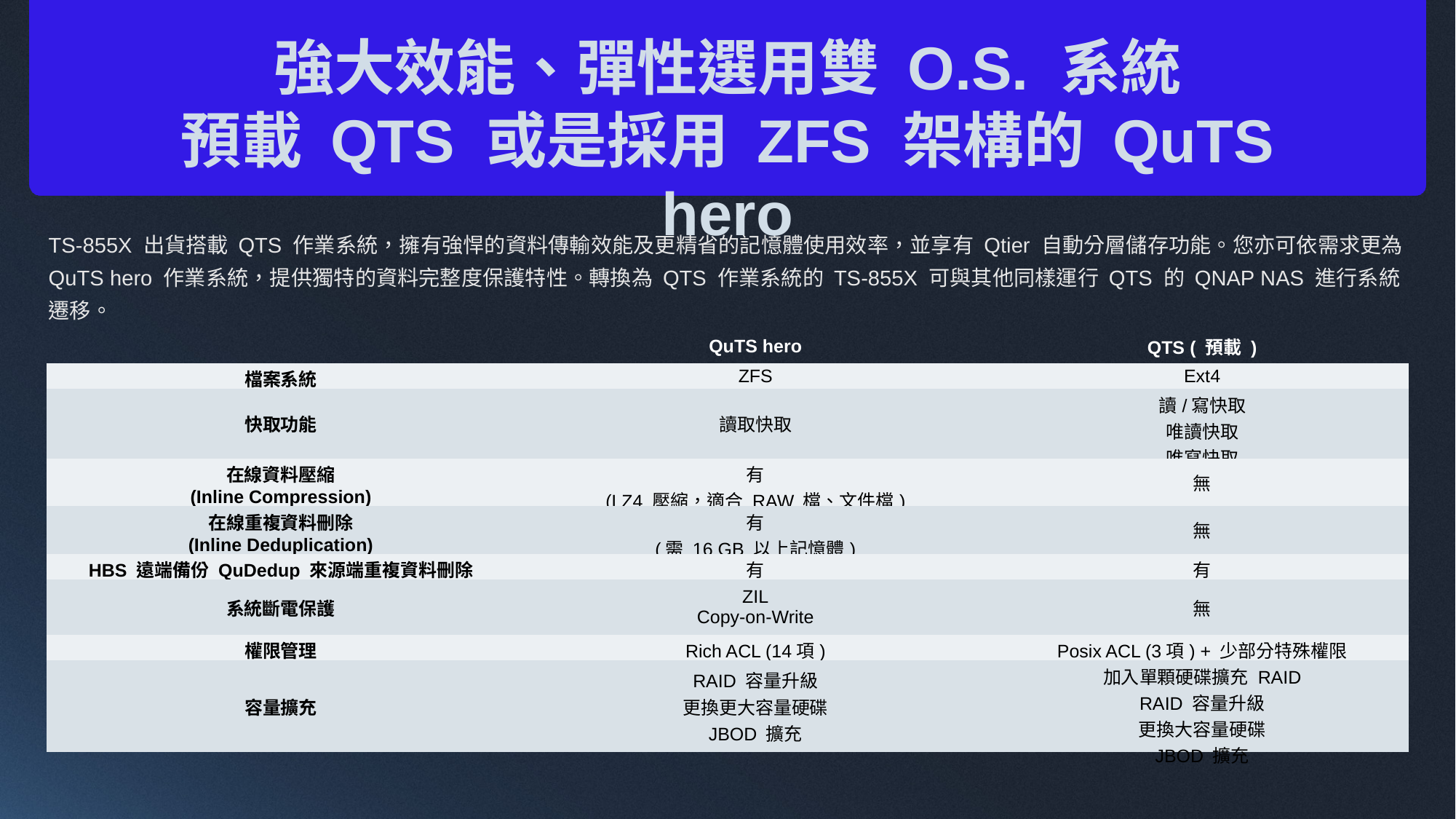

強大效能、彈性選用雙 O.S. 系統
預載 QTS 或是採用 ZFS 架構的 QuTS hero
TS-855X 出貨搭載 QTS 作業系統，擁有強悍的資料傳輸效能及更精省的記憶體使用效率，並享有 Qtier 自動分層儲存功能。您亦可依需求更為 QuTS hero 作業系統，提供獨特的資料完整度保護特性。轉換為 QTS 作業系統的 TS-855X 可與其他同樣運行 QTS 的 QNAP NAS 進行系統遷移。
|  | QuTS hero | QTS ( 預載 ) |
| --- | --- | --- |
| 檔案系統 | ZFS | Ext4 |
| 快取功能 | 讀取快取 | 讀/寫快取 唯讀快取 唯寫快取 |
| 在線資料壓縮 (Inline Compression) | 有 (LZ4 壓縮，適合 RAW 檔、文件檔) | 無 |
| 在線重複資料刪除 (Inline Deduplication) | 有 (需 16 GB 以上記憶體) | 無 |
| HBS 遠端備份 QuDedup 來源端重複資料刪除 | 有 | 有 |
| 系統斷電保護 | ZIL Copy-on-Write | 無 |
| 權限管理 | Rich ACL (14項) | Posix ACL (3項) + 少部分特殊權限 |
| 容量擴充 | RAID 容量升級 更換更大容量硬碟 JBOD 擴充 | 加入單顆硬碟擴充 RAID RAID 容量升級 更換大容量硬碟 JBOD 擴充 |